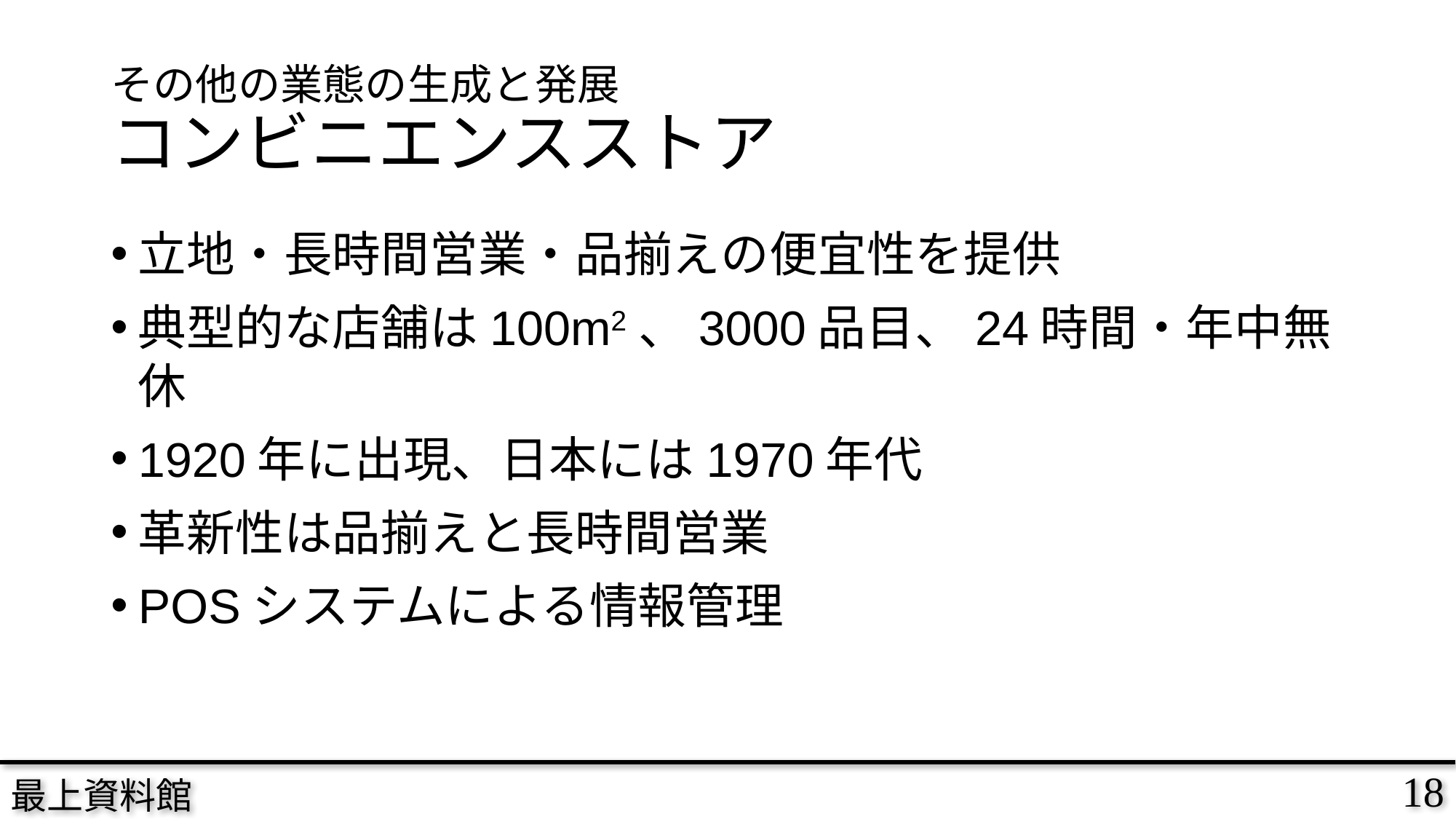

# その他の業態の生成と発展 コンビニエンスストア
立地・長時間営業・品揃えの便宜性を提供
典型的な店舗は100m2、3000品目、24時間・年中無休
1920年に出現、日本には1970年代
革新性は品揃えと長時間営業
POSシステムによる情報管理